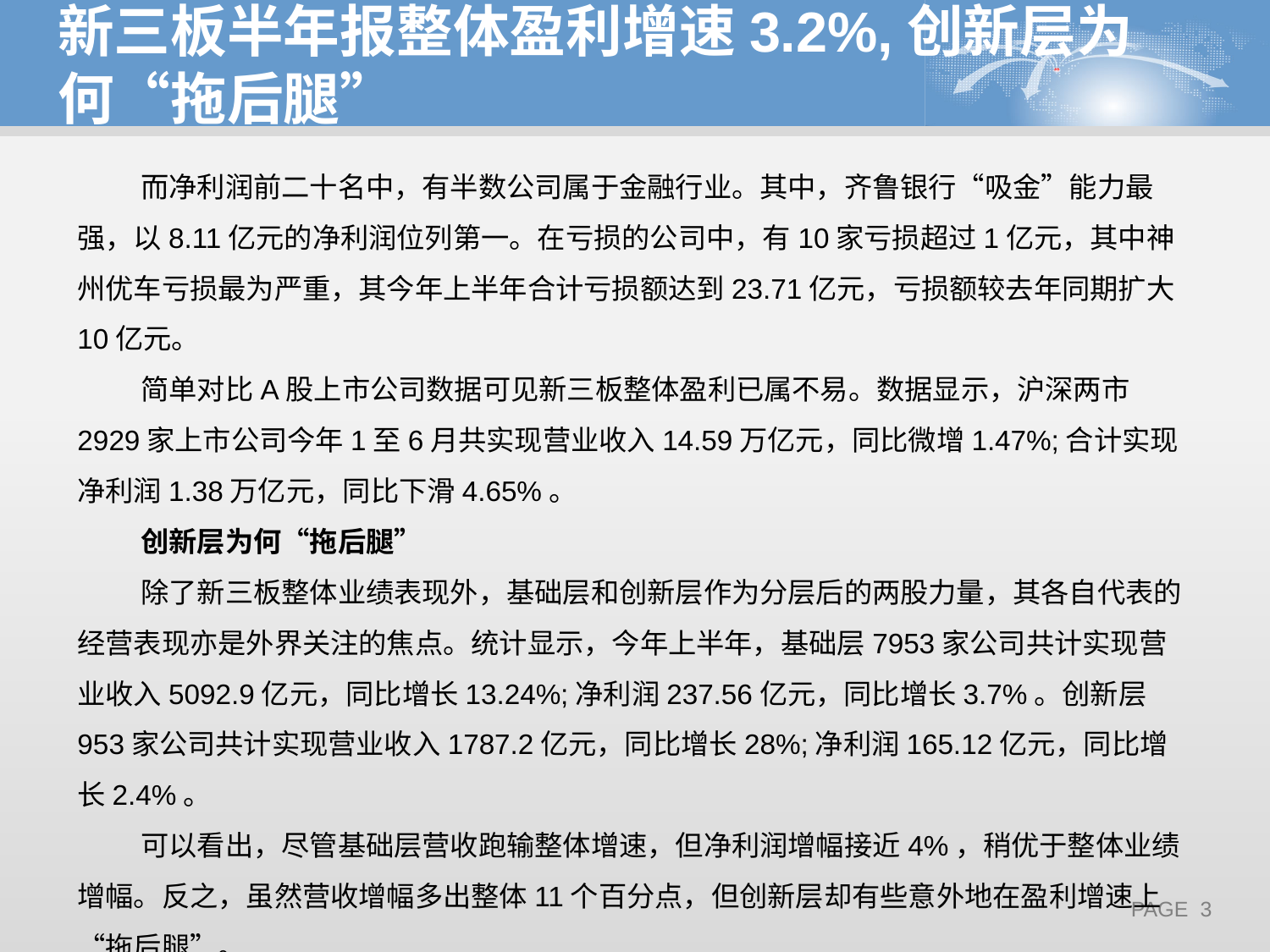

新三板半年报整体盈利增速3.2%,创新层为何“拖后腿”
而净利润前二十名中，有半数公司属于金融行业。其中，齐鲁银行“吸金”能力最强，以8.11亿元的净利润位列第一。在亏损的公司中，有10家亏损超过1亿元，其中神州优车亏损最为严重，其今年上半年合计亏损额达到23.71亿元，亏损额较去年同期扩大10亿元。
简单对比A股上市公司数据可见新三板整体盈利已属不易。数据显示，沪深两市2929家上市公司今年1至6月共实现营业收入14.59万亿元，同比微增1.47%;合计实现净利润1.38万亿元，同比下滑4.65%。
创新层为何“拖后腿”
除了新三板整体业绩表现外，基础层和创新层作为分层后的两股力量，其各自代表的经营表现亦是外界关注的焦点。统计显示，今年上半年，基础层7953家公司共计实现营业收入5092.9亿元，同比增长13.24%;净利润237.56亿元，同比增长3.7%。创新层953家公司共计实现营业收入1787.2亿元，同比增长28%;净利润165.12亿元，同比增长2.4%。
可以看出，尽管基础层营收跑输整体增速，但净利润增幅接近4%，稍优于整体业绩增幅。反之，虽然营收增幅多出整体11个百分点，但创新层却有些意外地在盈利增速上“拖后腿”。